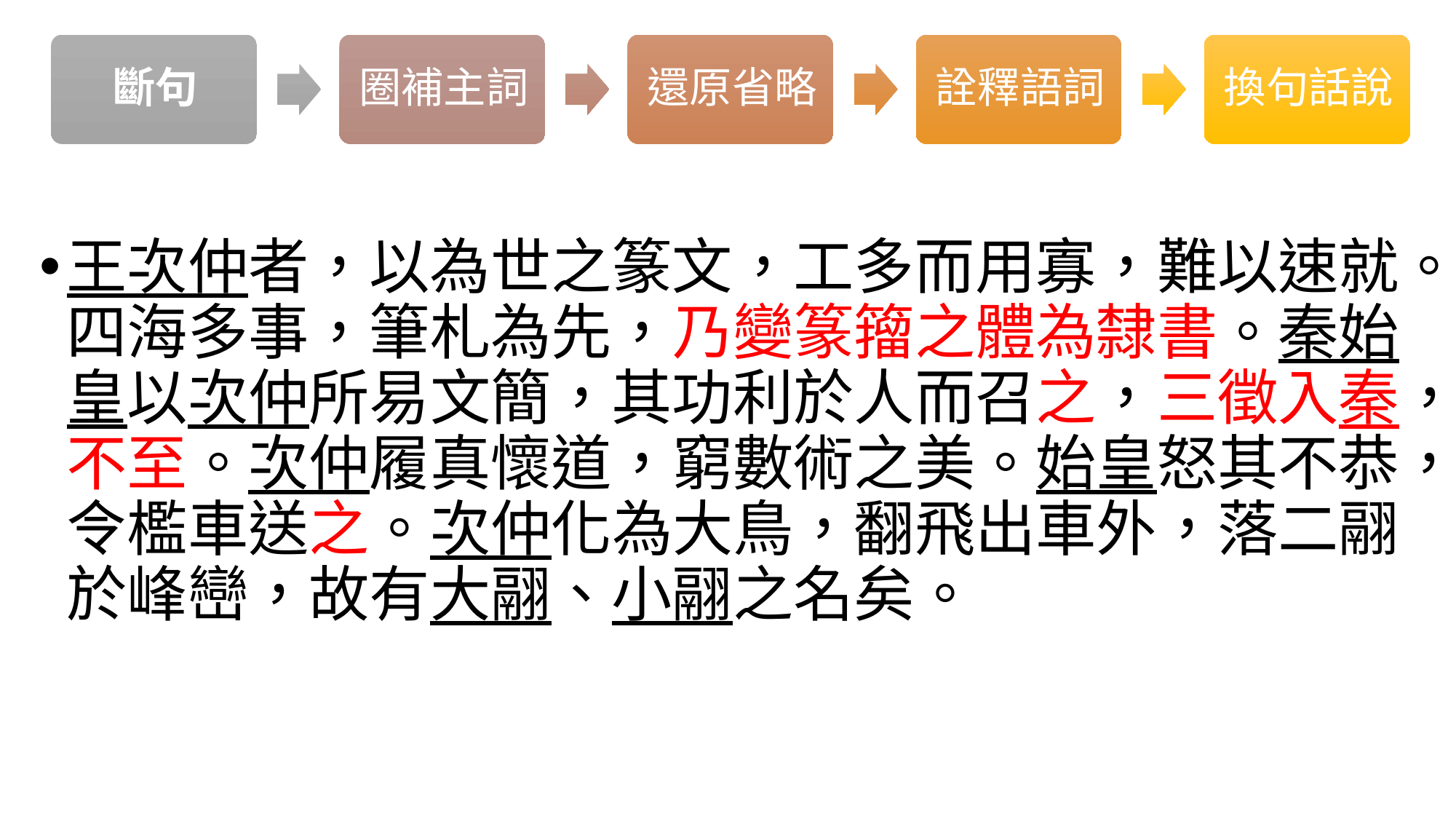

斷句

圈補主詞

還原省略

詮釋語詞

換句話說
王次仲者，以為世之篆文，工多而用寡，難以速就。四海多事，筆札為先，乃變篆籀之體為隸書。秦始皇以次仲所易文簡，其功利於人而召之，三徵入秦，不至。次仲履真懷道，窮數術之美。始皇怒其不恭，令檻車送之。次仲化為大鳥，翻飛出車外，落二翮於峰巒，故有大翮、小翮之名矣。